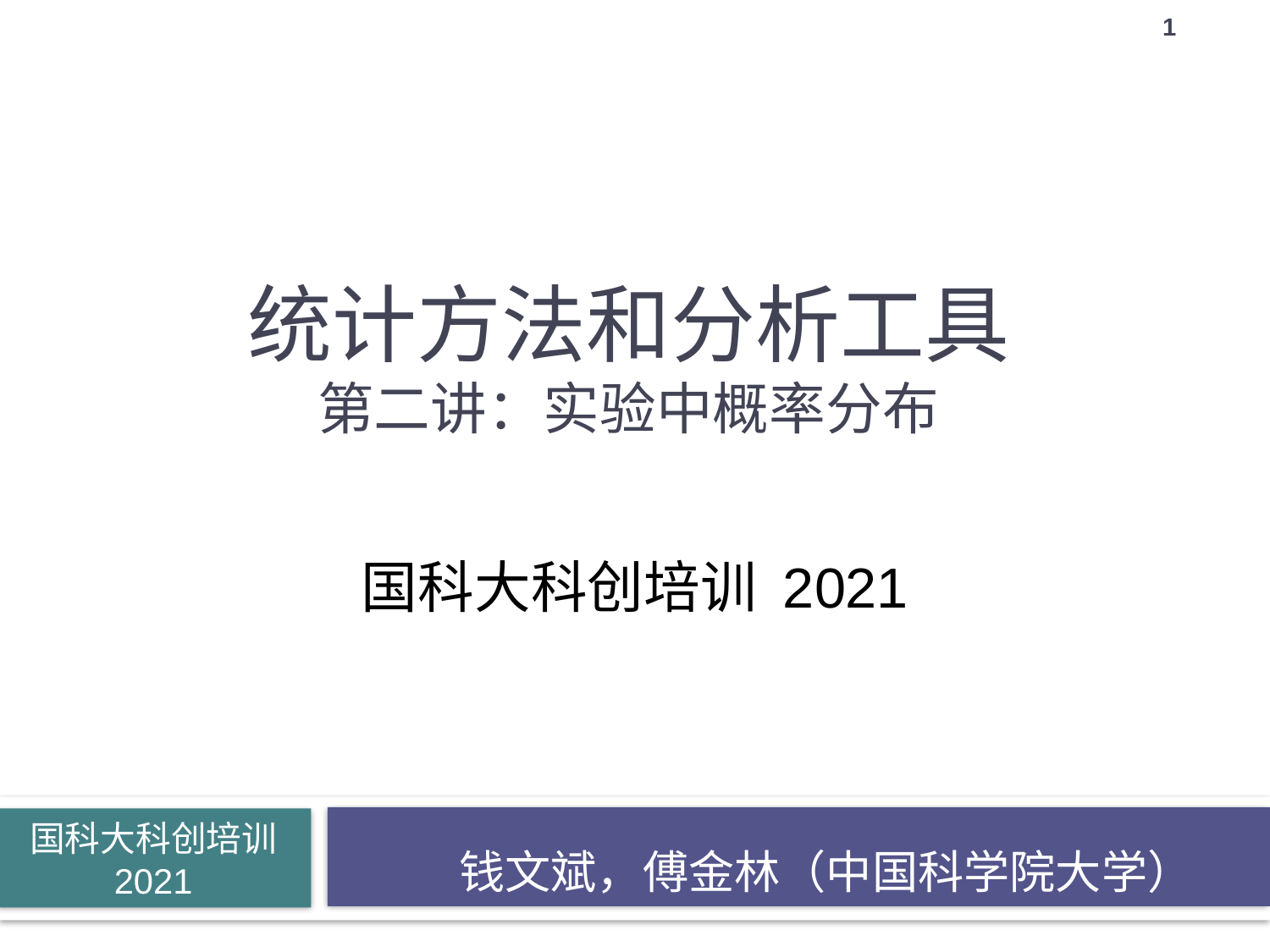

1
# 统计方法和分析工具 第二讲：实验中概率分布
国科大科创培训 2021
国科大科创培训 2021
钱文斌，傅金林（中国科学院大学）